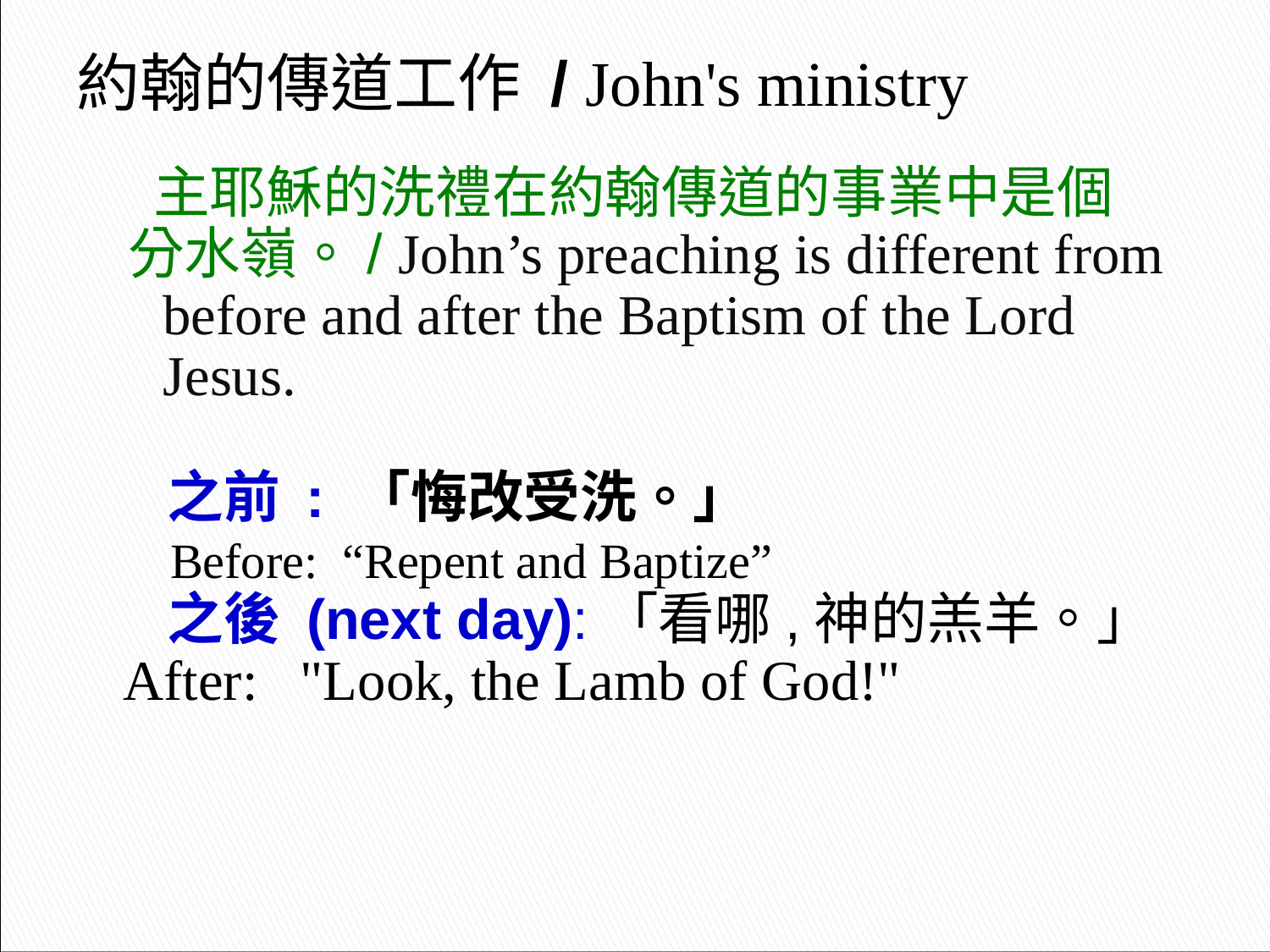

約翰的傳道工作 / John's ministry

     主耶穌的洗禮在約翰傳道的事業中是個
   分水嶺。/ John’s preaching is different from before and after the Baptism of the Lord Jesus.

      之前 : 「悔改受洗。」
      Before:  “Repent and Baptize”
      之後 (next day):「看哪,神的羔羊。」
   After:   "Look, the Lamb of God!"